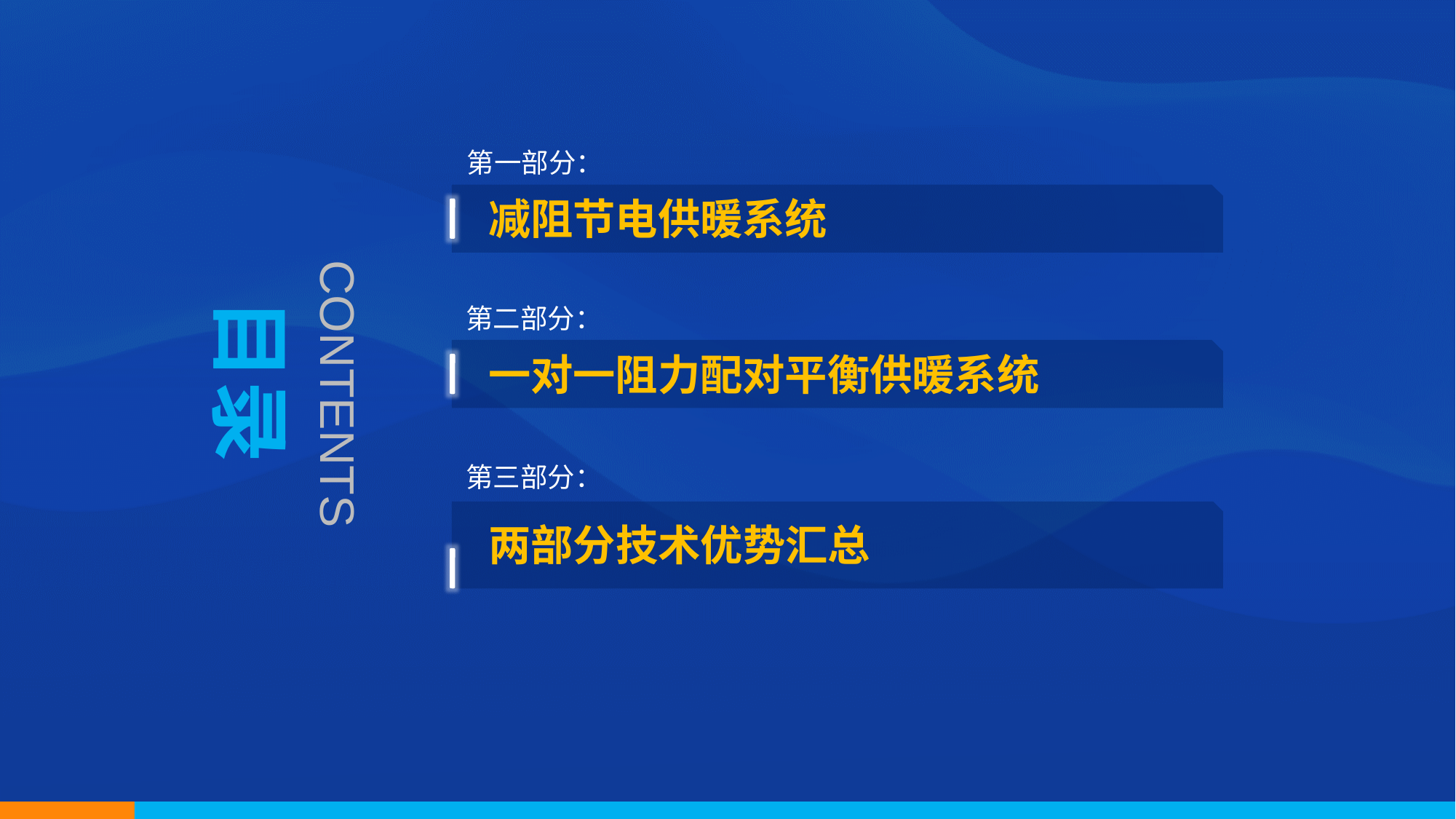

第一部分：

减阻节电供暖系统

CONTENTS
目录
第二部分：

一对一阻力配对平衡供暖系统
第三部分：
两部分技术优势汇总